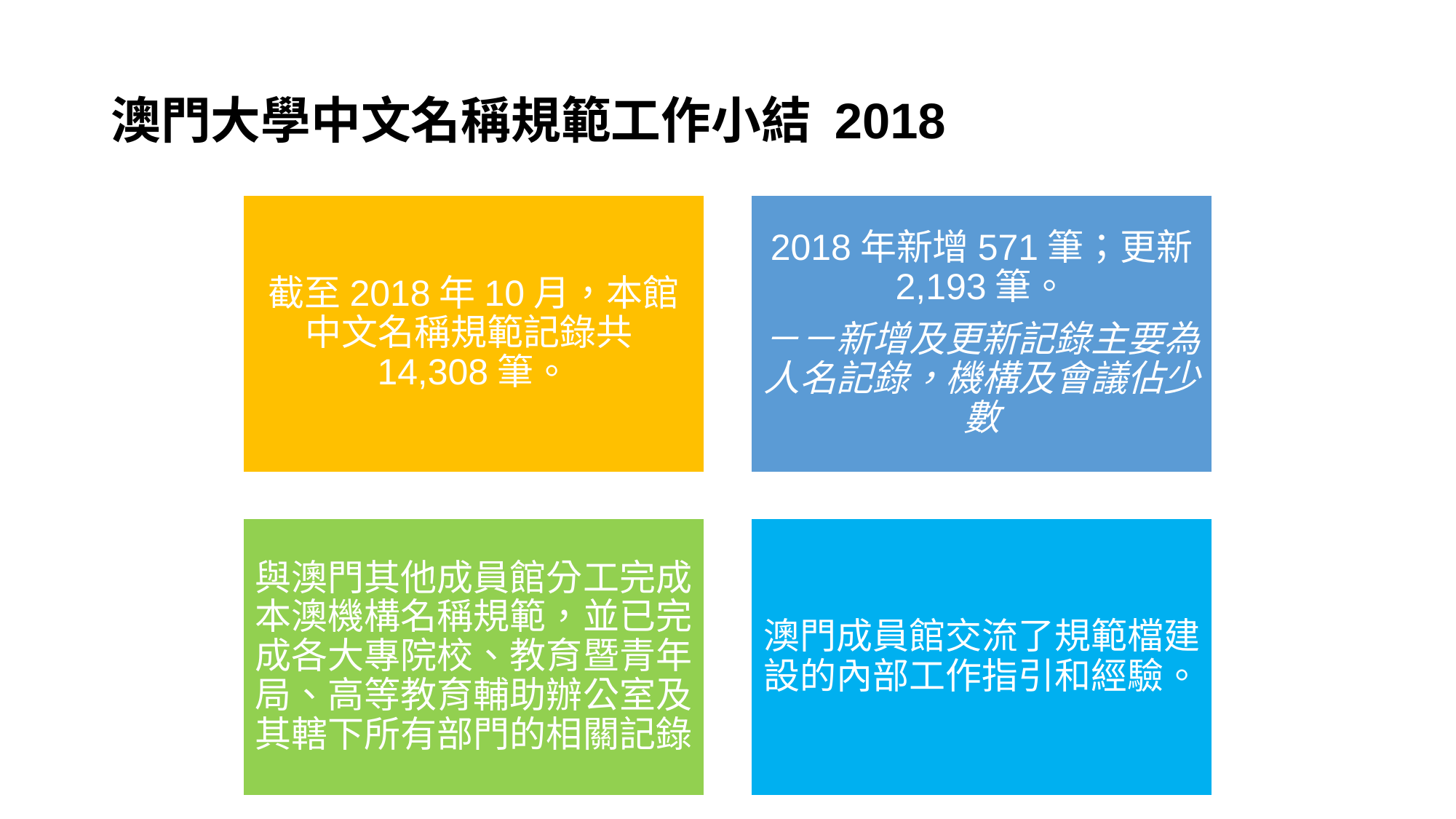

# 澳門大學中文名稱規範工作小結 2018
截至2018年10月，本館中文名稱規範記錄共14,308筆。
2018年新增571筆；更新 2,193筆。
－－新增及更新記錄主要為人名記錄，機構及會議佔少數
與澳門其他成員館分工完成本澳機構名稱規範，並已完成各大專院校、教育暨青年局、高等教育輔助辦公室及其轄下所有部門的相關記錄。
澳門成員館交流了規範檔建設的內部工作指引和經驗。